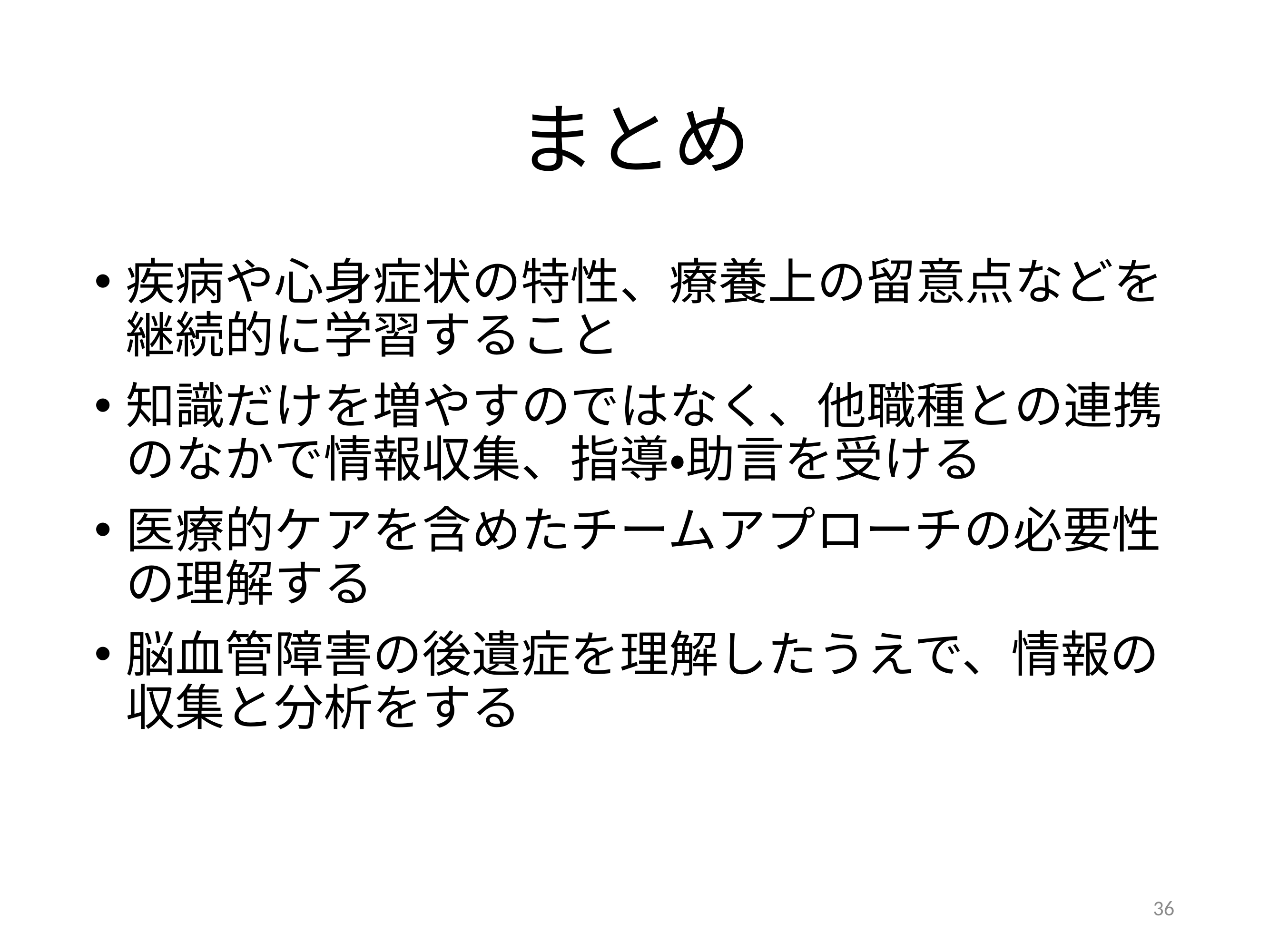

# まとめ
疾病や心身症状の特性、療養上の留意点などを継続的に学習すること
知識だけを増やすのではなく、他職種との連携のなかで情報収集、指導・助言を受ける
医療的ケアを含めたチームアプローチの必要性の理解する
脳血管障害の後遺症を理解したうえで、情報の収集と分析をする
36